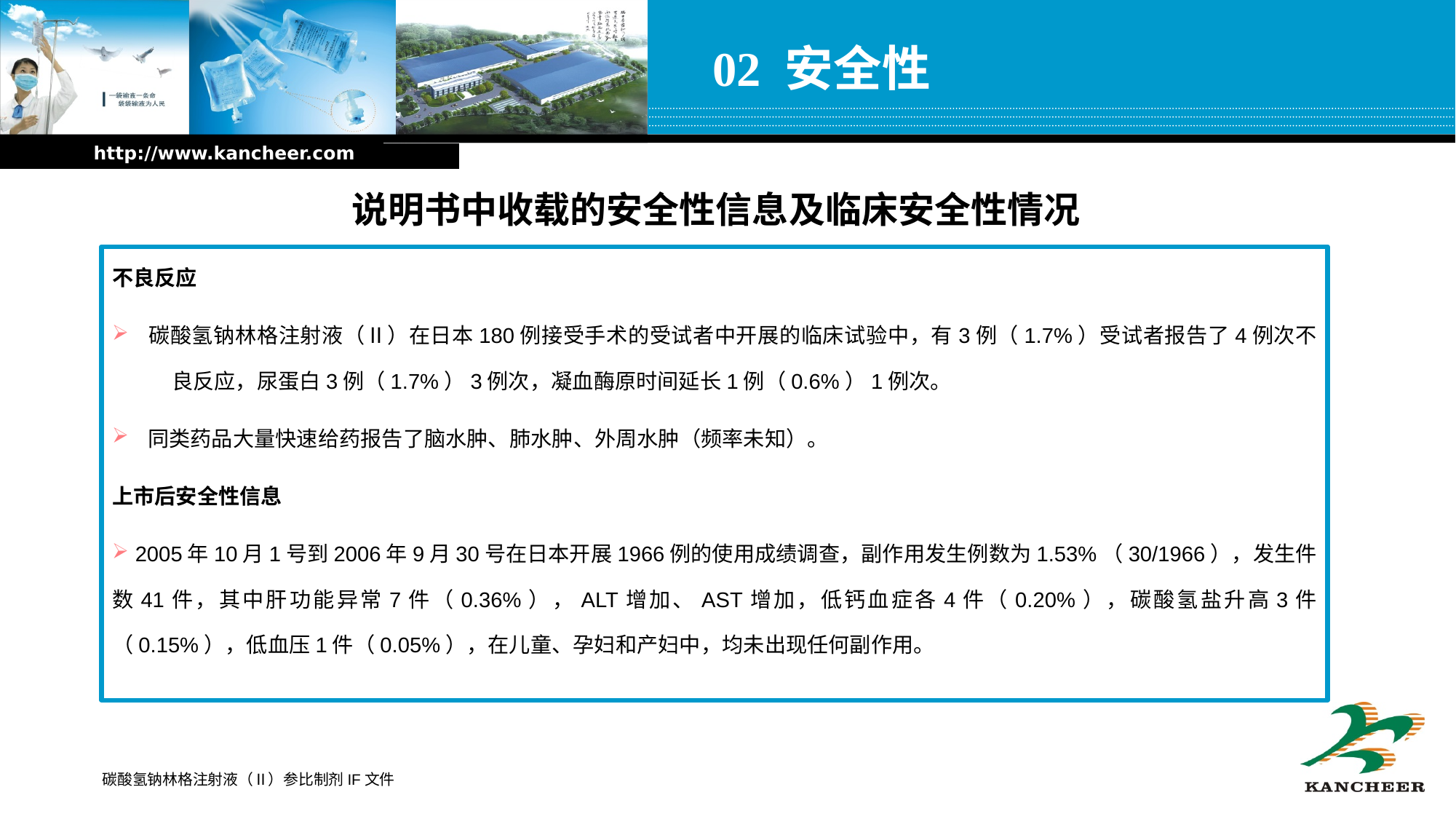

02 安全性
http://www.kancheer.com
说明书中收载的安全性信息及临床安全性情况
不良反应
 碳酸氢钠林格注射液（Ⅱ）在日本180例接受手术的受试者中开展的临床试验中，有3例（1.7%）受试者报告了4例次不良反应，尿蛋白3例（1.7%）3例次，凝血酶原时间延长1例（0.6%）1例次。
 同类药品大量快速给药报告了脑水肿、肺水肿、外周水肿（频率未知）。
上市后安全性信息
 2005年10月1号到2006年9月30号在日本开展1966例的使用成绩调查，副作用发生例数为1.53%（30/1966），发生件数41件，其中肝功能异常7件（0.36%），ALT增加、AST增加，低钙血症各4件（0.20%），碳酸氢盐升高3件（0.15%），低血压1件（0.05%），在儿童、孕妇和产妇中，均未出现任何副作用。
碳酸氢钠林格注射液（Ⅱ）参比制剂IF文件